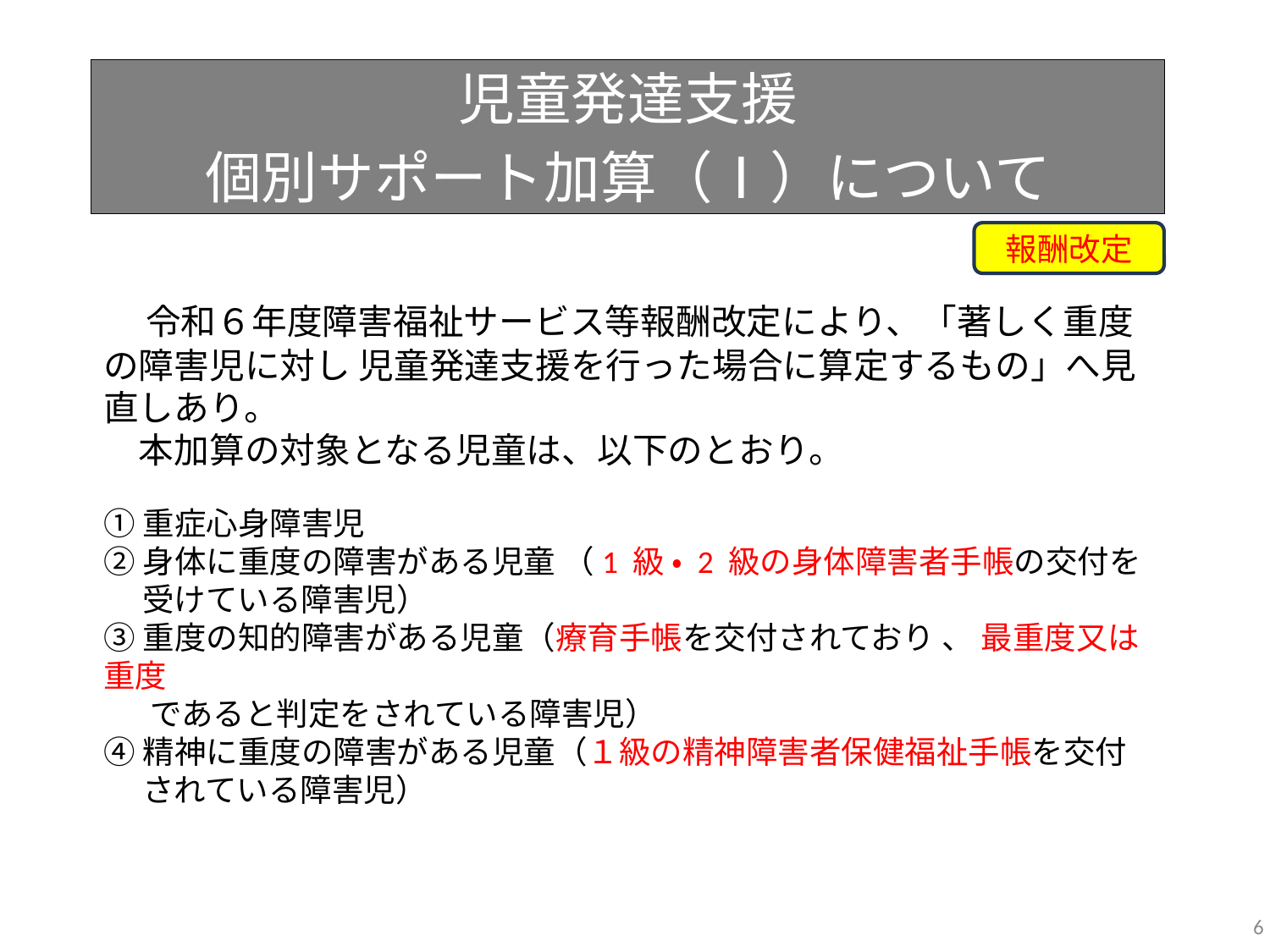

児童発達支援
個別サポート加算（Ⅰ）について
報酬改定
　令和６年度障害福祉サービス等報酬改定により、「著しく重度の障害児に対し 児童発達支援を行った場合に算定するもの」へ見直しあり。
　本加算の対象となる児童は、以下のとおり。

①重症心身障害児
②身体に重度の障害がある児童 （1 級 ・ 2 級の身体障害者手帳の交付を
　 受けている障害児）
③重度の知的障害がある児童（療育手帳を交付されており 、 最重度又は重度
 　であると判定をされている障害児）
④精神に重度の障害がある児童（１級の精神障害者保健福祉手帳を交付
　 されている障害児）

6